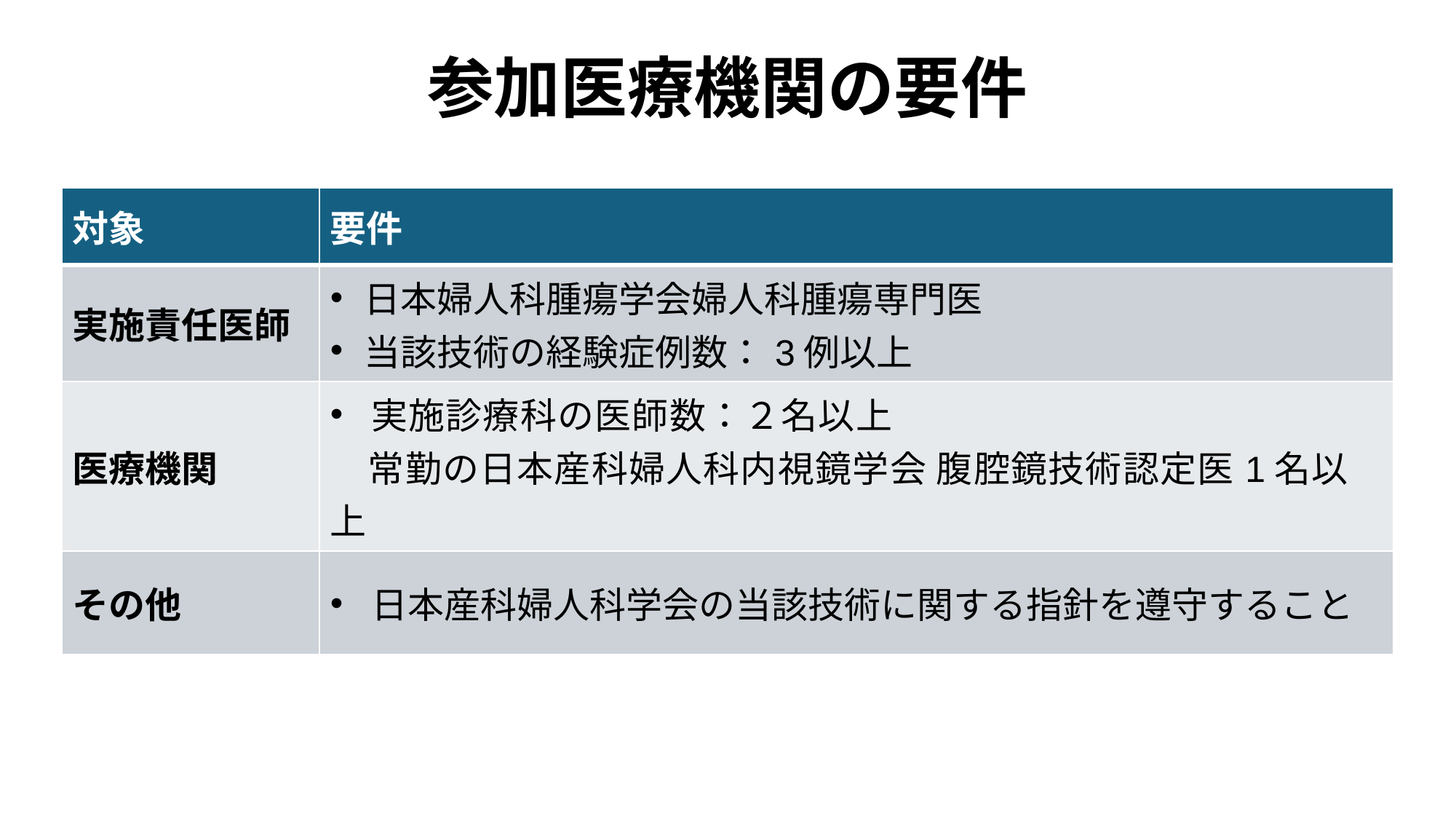

参加医療機関の要件
| 対象 | 要件 |
| --- | --- |
| 実施責任医師 | 日本婦人科腫瘍学会婦人科腫瘍専門医　 当該技術の経験症例数：3例以上 |
| 医療機関 | 実施診療科の医師数：２名以上 常勤の日本産科婦人科内視鏡学会 腹腔鏡技術認定医1名以上 |
| その他 | 日本産科婦人科学会の当該技術に関する指針を遵守すること |